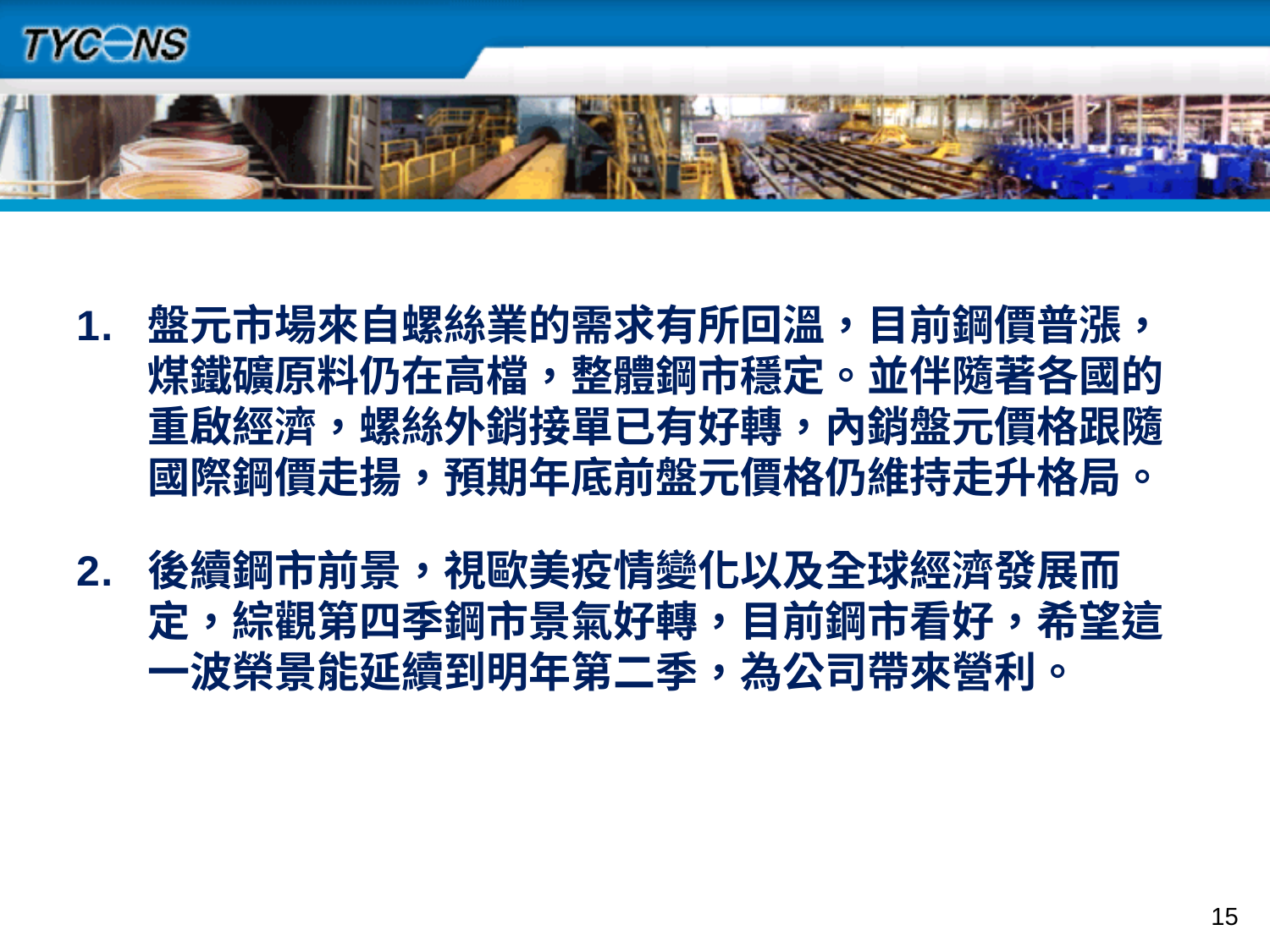

#
盤元市場來自螺絲業的需求有所回溫，目前鋼價普漲，煤鐵礦原料仍在高檔，整體鋼市穩定。並伴隨著各國的重啟經濟，螺絲外銷接單已有好轉，內銷盤元價格跟隨國際鋼價走揚，預期年底前盤元價格仍維持走升格局。
後續鋼市前景，視歐美疫情變化以及全球經濟發展而定，綜觀第四季鋼市景氣好轉，目前鋼市看好，希望這一波榮景能延續到明年第二季，為公司帶來營利。

15